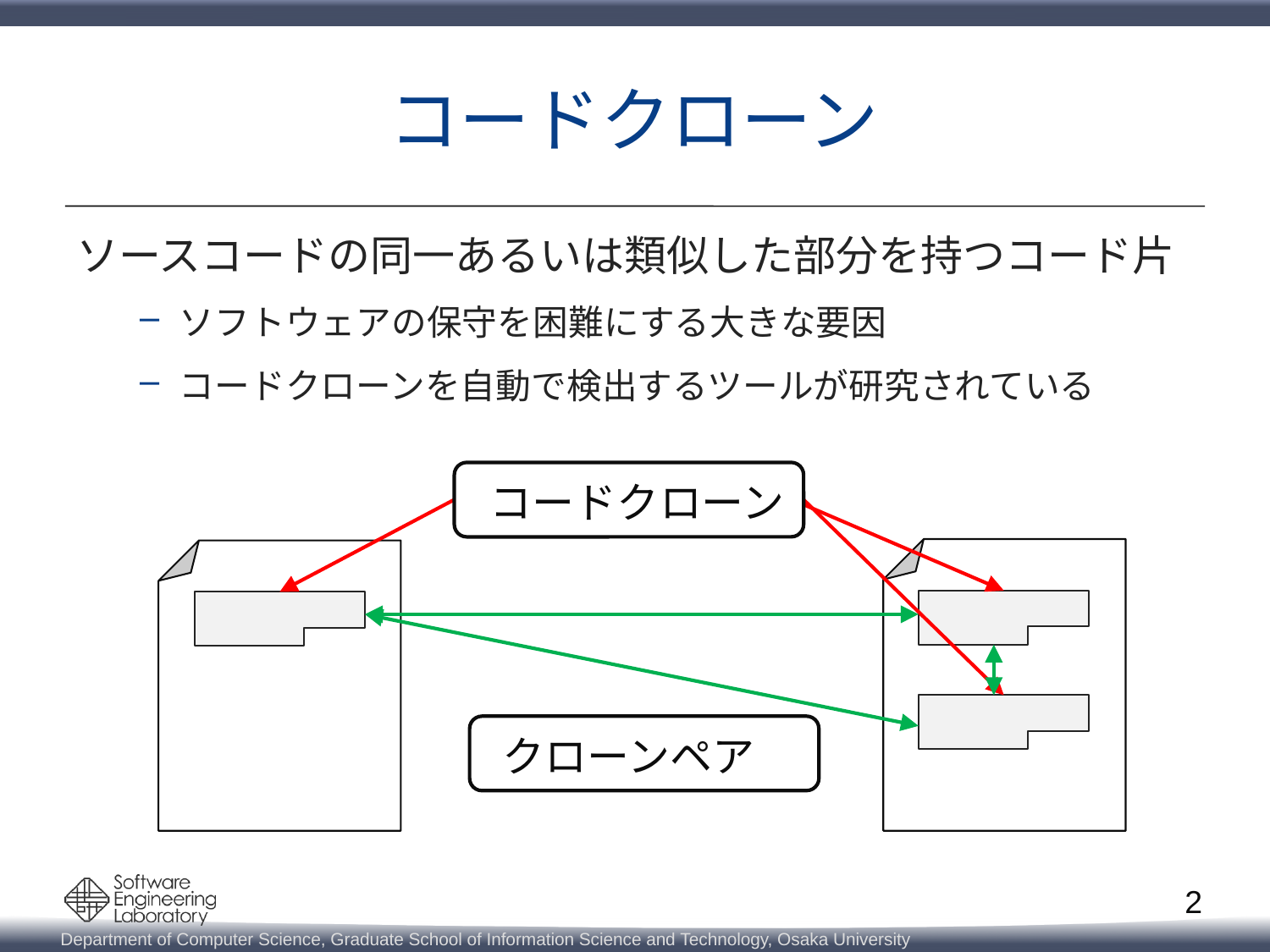

# コードクローン
ソースコードの同一あるいは類似した部分を持つコード片
ソフトウェアの保守を困難にする大きな要因
コードクローンを自動で検出するツールが研究されている

コードクローン

クローンペア
2